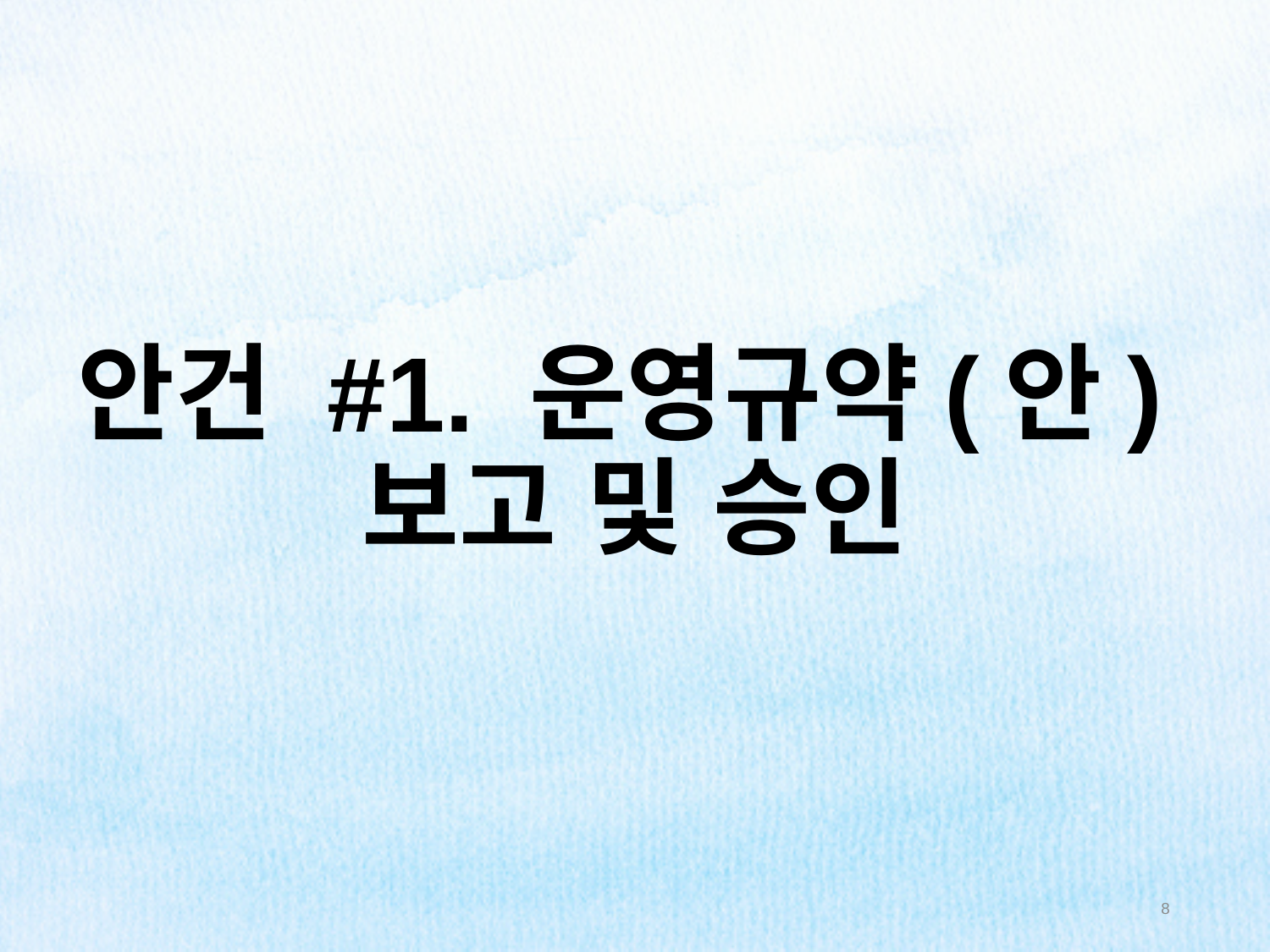

# 안건 #1. 운영규약(안) 보고 및 승인
8